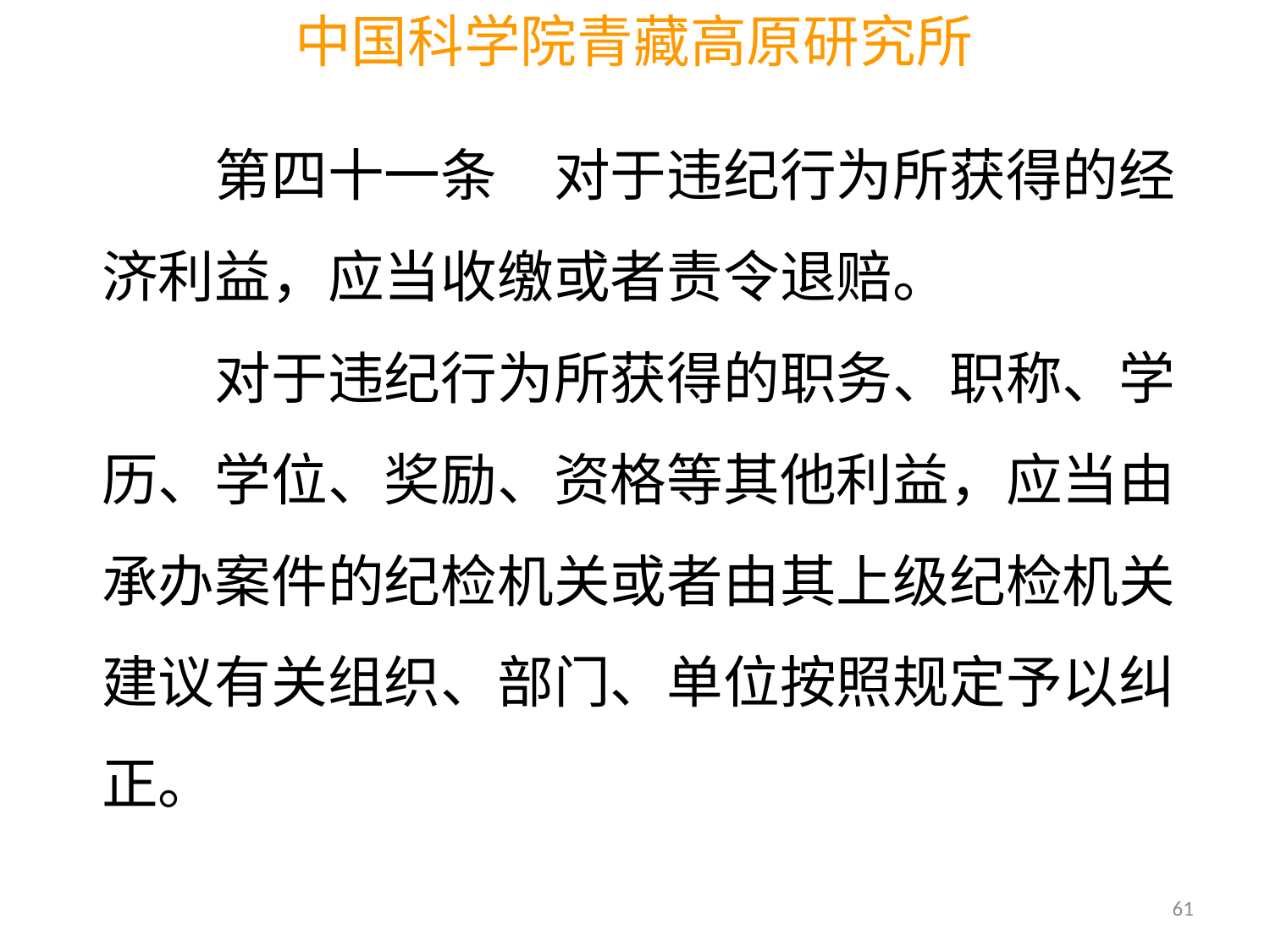

第四十一条　对于违纪行为所获得的经济利益，应当收缴或者责令退赔。
　　对于违纪行为所获得的职务、职称、学历、学位、奖励、资格等其他利益，应当由承办案件的纪检机关或者由其上级纪检机关建议有关组织、部门、单位按照规定予以纠正。
61